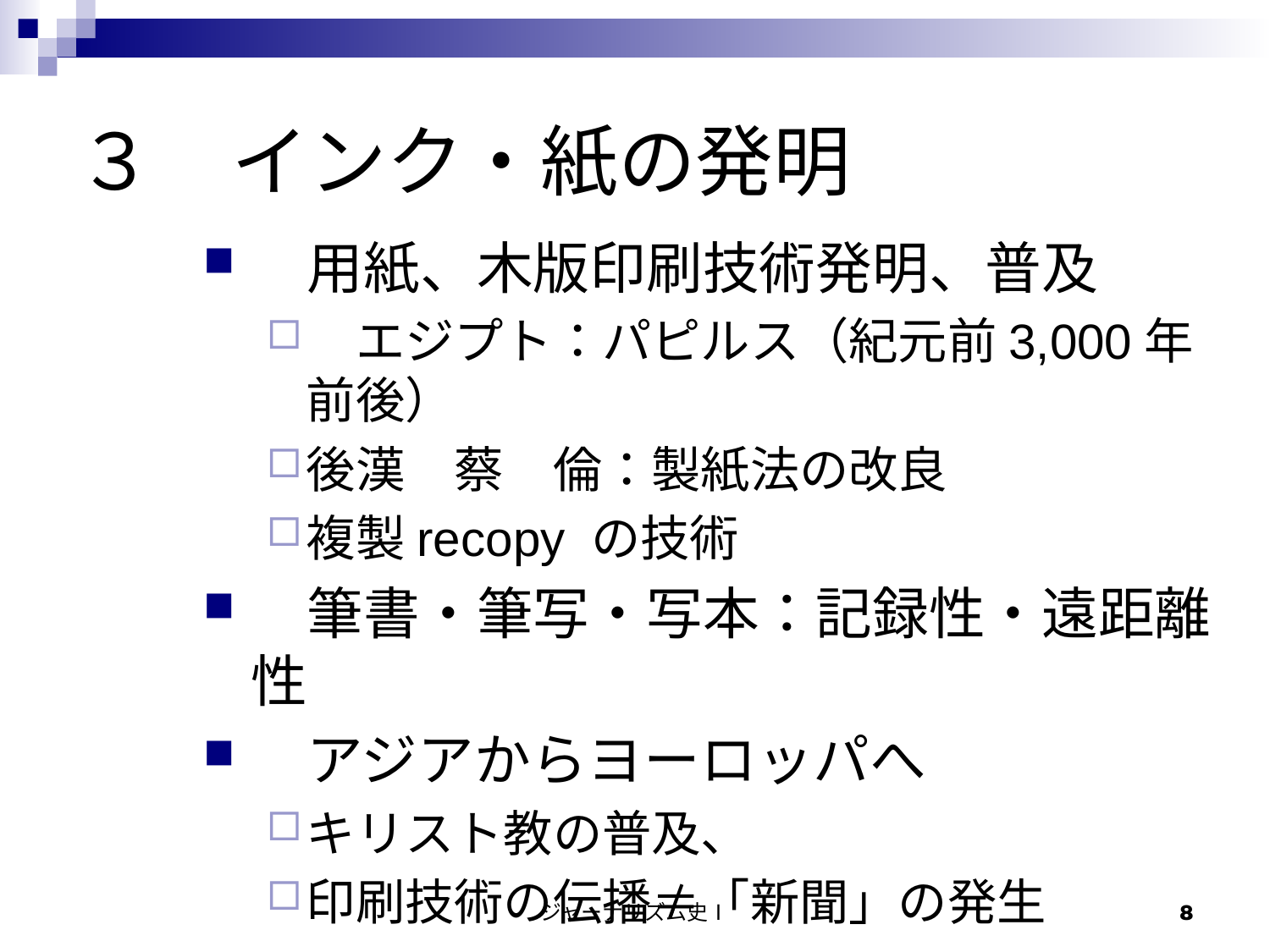

# ３　インク・紙の発明
　用紙、木版印刷技術発明、普及
　エジプト：パピルス（紀元前3,000年前後）
後漢　蔡　倫：製紙法の改良
複製recopy の技術
　筆書・筆写・写本：記録性・遠距離性
　アジアからヨーロッパへ
キリスト教の普及、
印刷技術の伝播≠「新聞」の発生
ジャーナリズム史Ⅰ
8